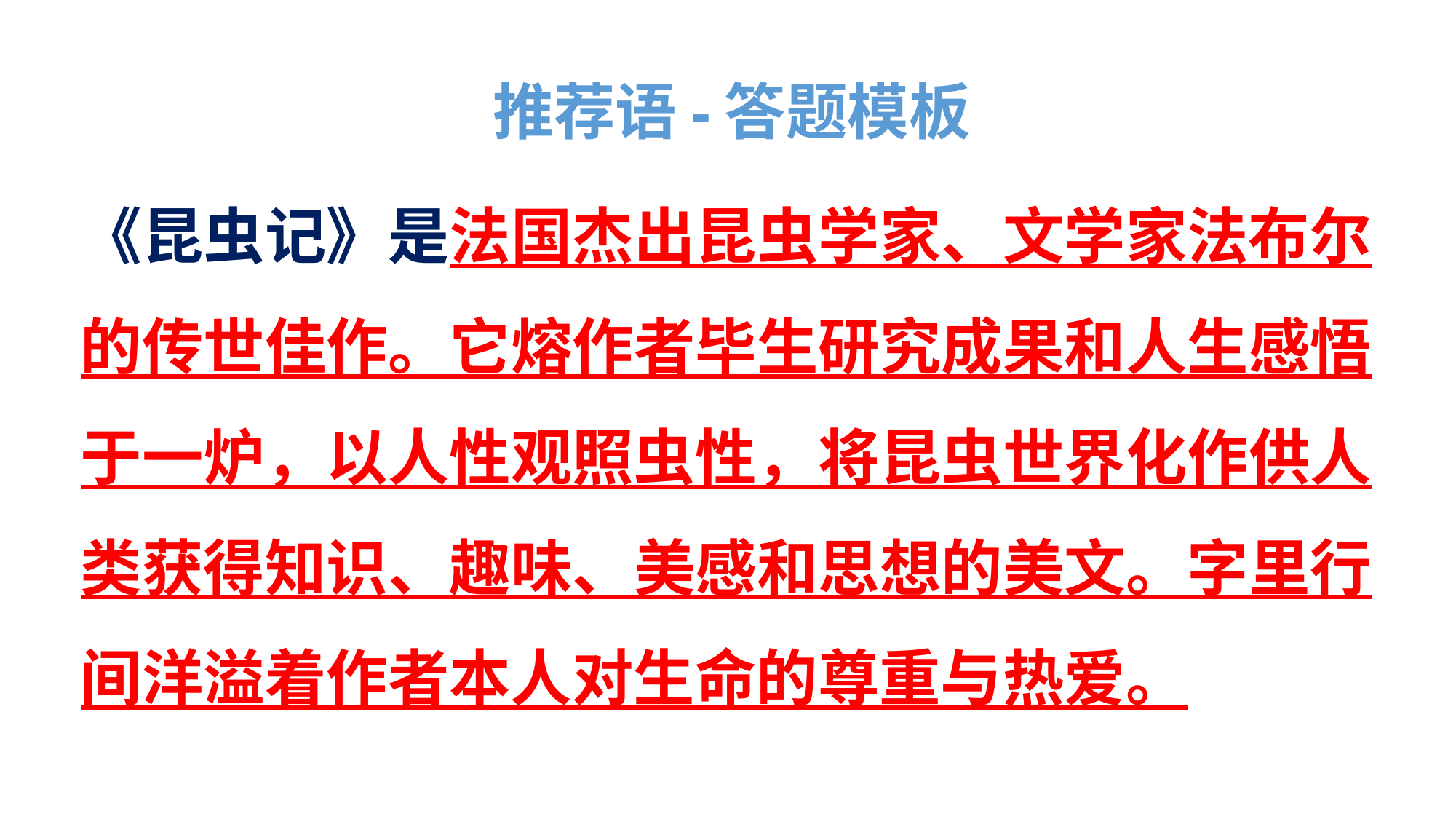

推荐语-答题模板
《昆虫记》是法国杰出昆虫学家、文学家法布尔的传世佳作。它熔作者毕生研究成果和人生感悟于一炉，以人性观照虫性，将昆虫世界化作供人类获得知识、趣味、美感和思想的美文。字里行间洋溢着作者本人对生命的尊重与热爱。